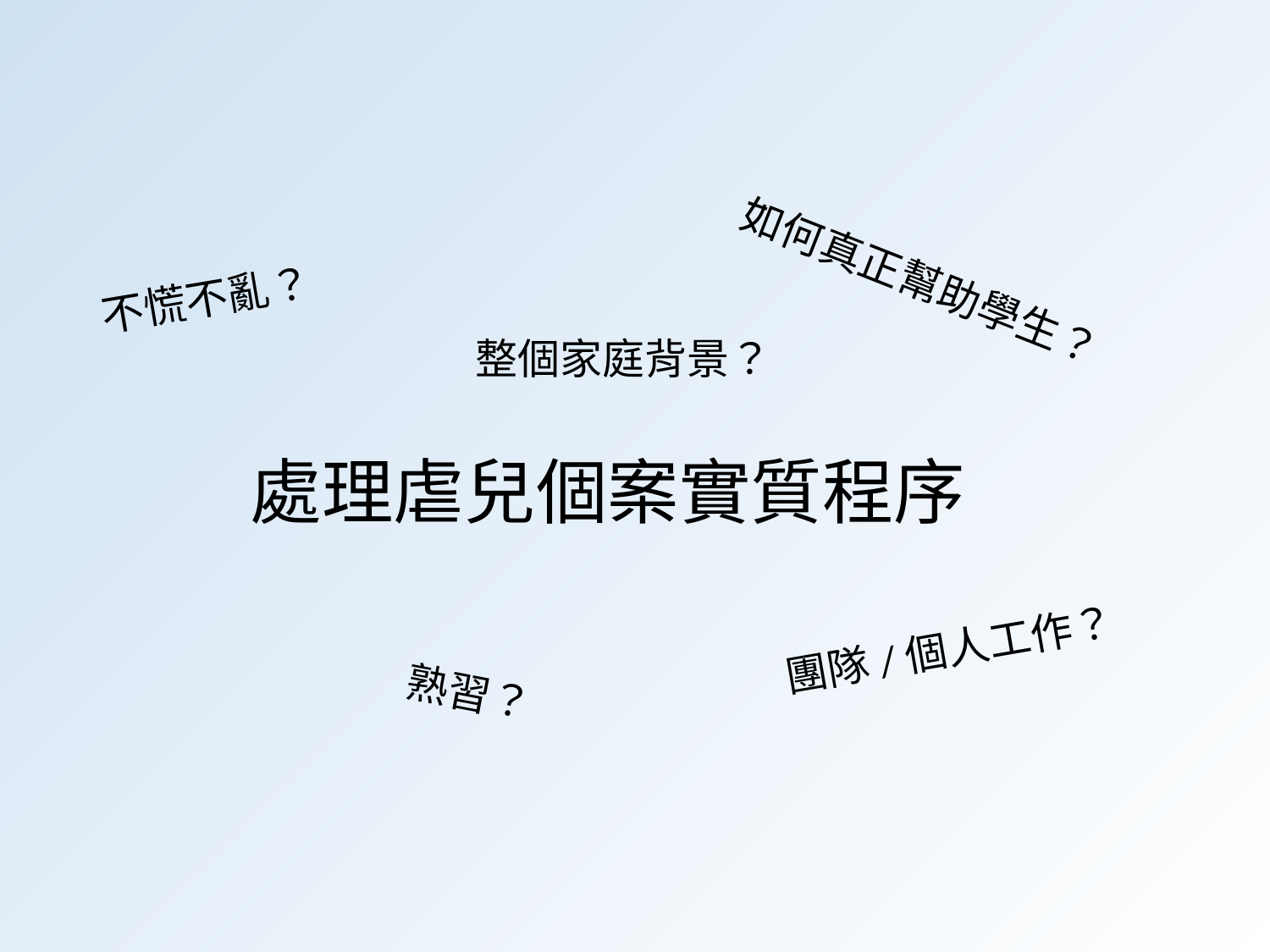

如何真正幫助學生？
不慌不亂？
整個家庭背景？
# 處理虐兒個案實質程序
團隊/個人工作？
熟習？